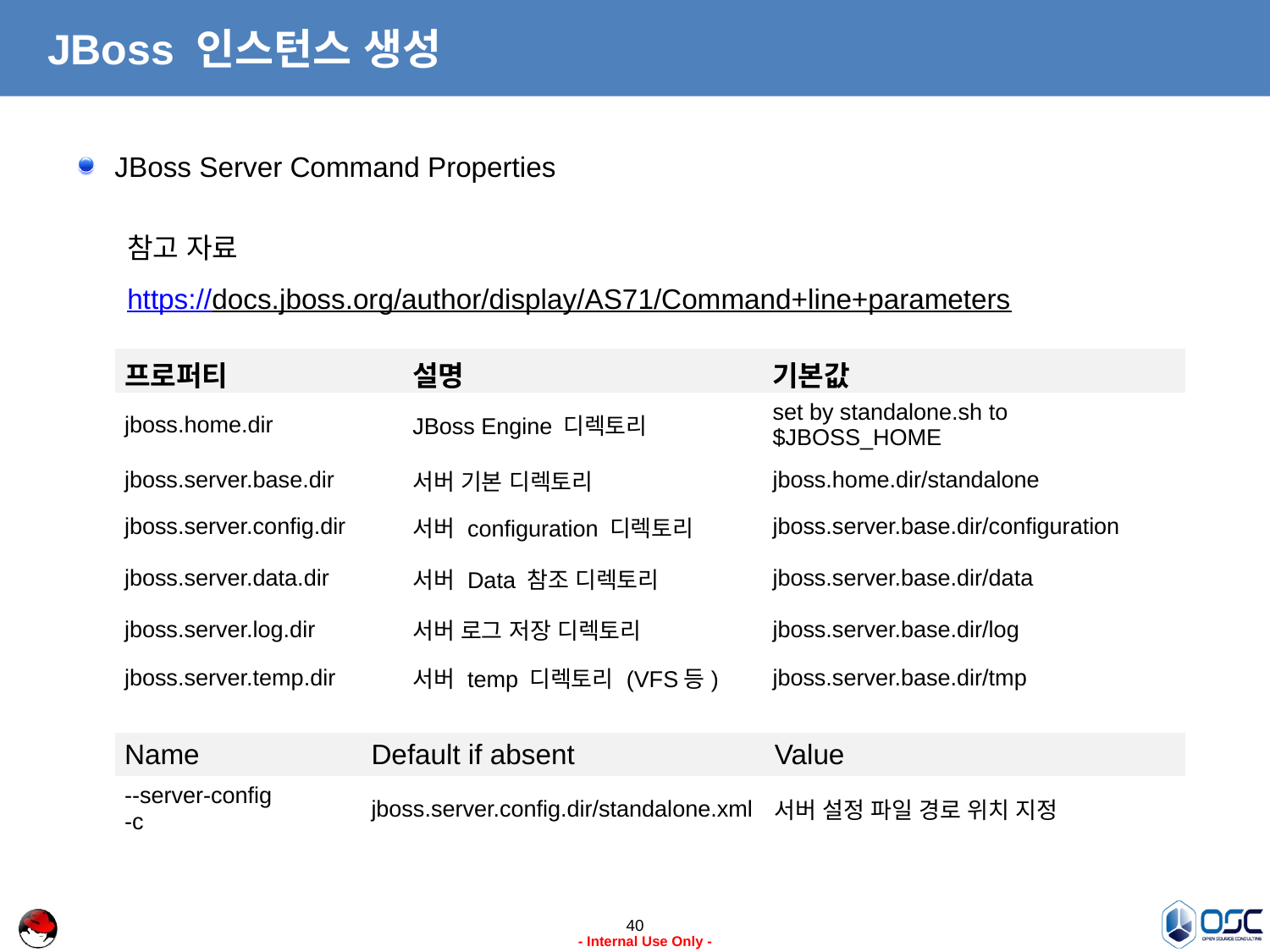

# JBoss 인스턴스 생성
JBoss Server Command Properties
참고 자료
https://docs.jboss.org/author/display/AS71/Command+line+parameters
| 프로퍼티 | 설명 | 기본값 |
| --- | --- | --- |
| jboss.home.dir | JBoss Engine 디렉토리 | set by standalone.sh to $JBOSS\_HOME |
| jboss.server.base.dir | 서버 기본 디렉토리 | jboss.home.dir/standalone |
| jboss.server.config.dir | 서버 configuration 디렉토리 | jboss.server.base.dir/configuration |
| jboss.server.data.dir | 서버 Data 참조 디렉토리 | jboss.server.base.dir/data |
| jboss.server.log.dir | 서버 로그 저장 디렉토리 | jboss.server.base.dir/log |
| jboss.server.temp.dir | 서버 temp 디렉토리 (VFS등) | jboss.server.base.dir/tmp |
| Name | Default if absent | Value |
| --- | --- | --- |
| --server-config -c | jboss.server.config.dir/standalone.xml | 서버 설정 파일 경로 위치 지정 |